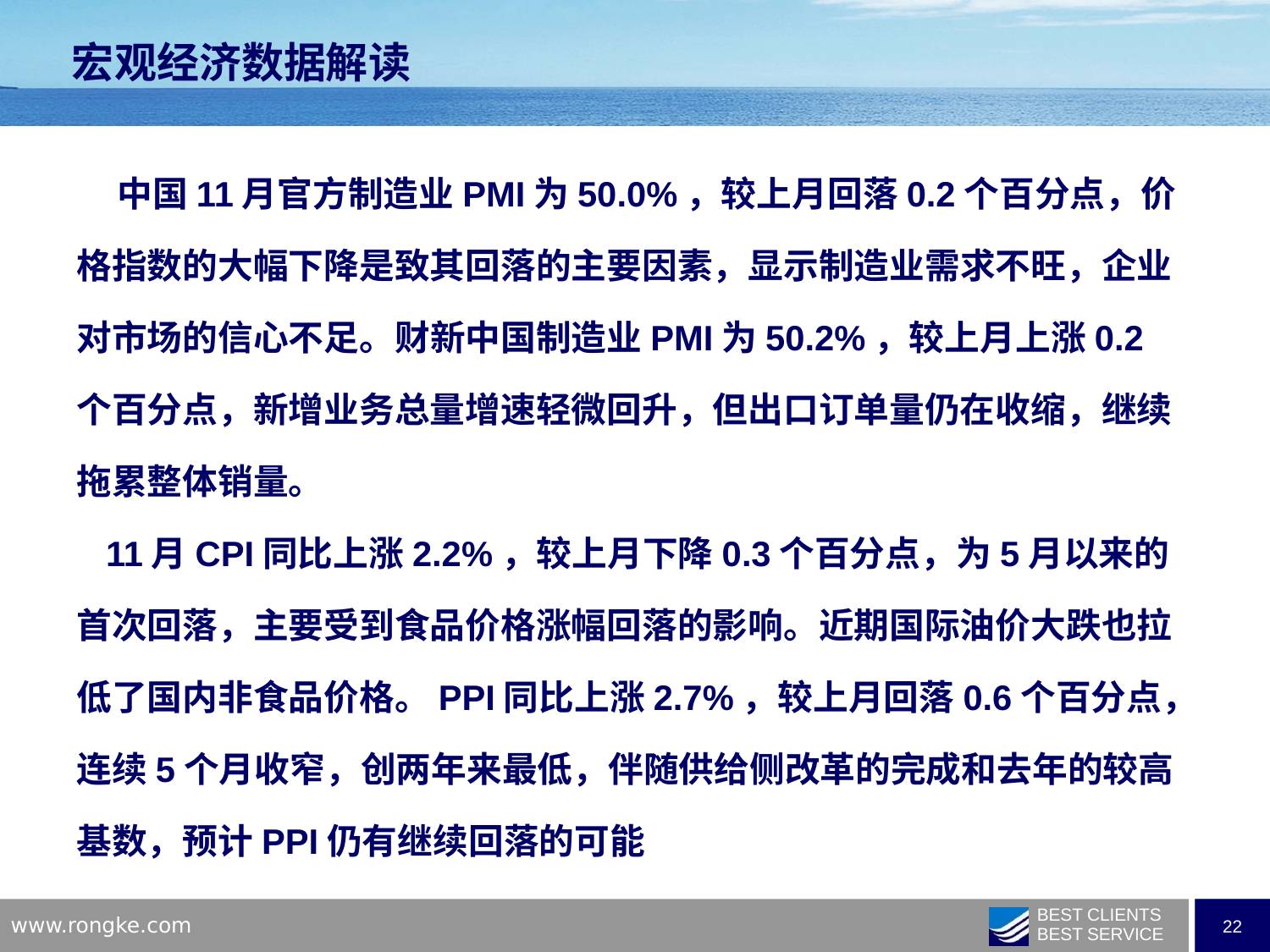

宏观经济数据解读
    中国11月官方制造业PMI为50.0%，较上月回落0.2个百分点，价格指数的大幅下降是致其回落的主要因素，显示制造业需求不旺，企业对市场的信心不足。财新中国制造业PMI为50.2%，较上月上涨0.2个百分点，新增业务总量增速轻微回升，但出口订单量仍在收缩，继续拖累整体销量。
   11月CPI同比上涨2.2%，较上月下降0.3个百分点，为5月以来的首次回落，主要受到食品价格涨幅回落的影响。近期国际油价大跌也拉低了国内非食品价格。PPI同比上涨2.7%，较上月回落0.6个百分点，连续5个月收窄，创两年来最低，伴随供给侧改革的完成和去年的较高基数，预计PPI仍有继续回落的可能